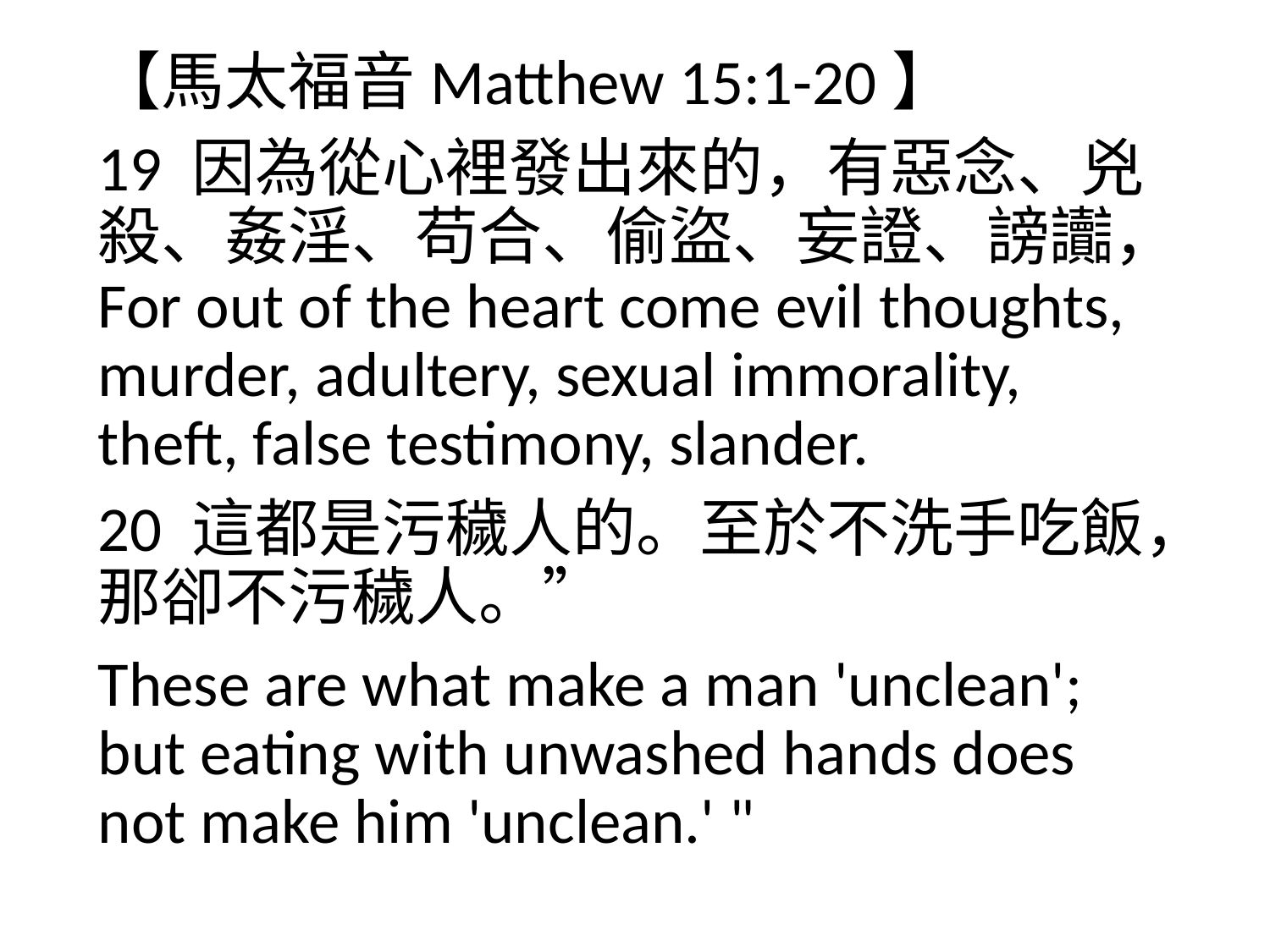

【馬太福音Matthew 15:1-20】
19 因為從心裡發出來的，有惡念、兇殺、姦淫、苟合、偷盜、妄證、謗讟，For out of the heart come evil thoughts, murder, adultery, sexual immorality, theft, false testimony, slander.
20 這都是污穢人的。至於不洗手吃飯，那卻不污穢人。”
These are what make a man 'unclean'; but eating with unwashed hands does not make him 'unclean.' "